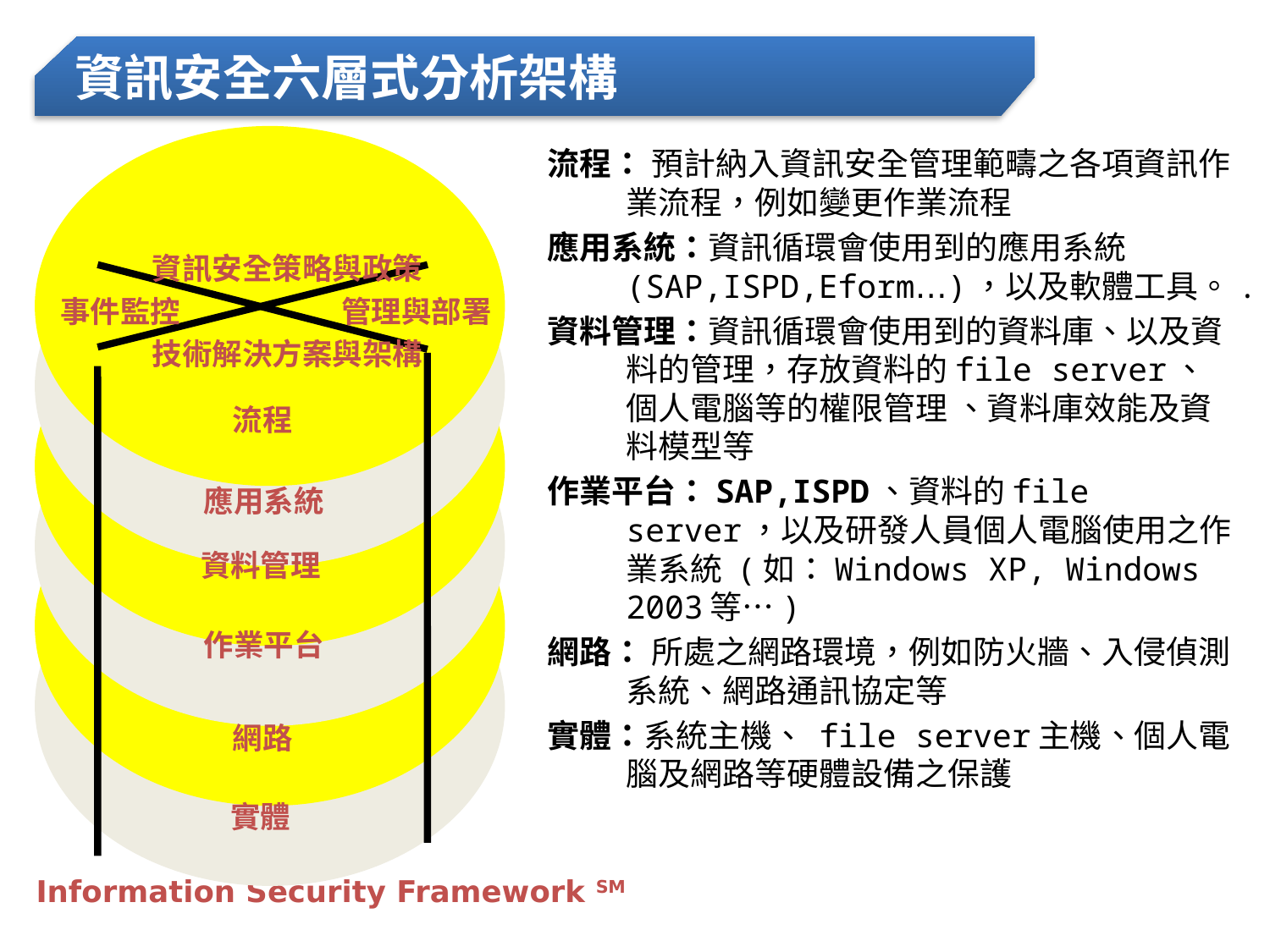

資訊安全六層式分析架構

流程： 預計納入資訊安全管理範疇之各項資訊作業流程，例如變更作業流程
應用系統：資訊循環會使用到的應用系統(SAP,ISPD,Eform…)，以及軟體工具。.
資料管理：資訊循環會使用到的資料庫、以及資料的管理，存放資料的file server、個人電腦等的權限管理 、資料庫效能及資料模型等
作業平台：SAP,ISPD、資料的file server，以及研發人員個人電腦使用之作業系統 (如：Windows XP, Windows 2003等…)
網路： 所處之網路環境，例如防火牆、入侵偵測系統、網路通訊協定等
實體：系統主機、 file server主機、個人電腦及網路等硬體設備之保護

資訊安全策略與政策

事件監控
管理與部署
技術解決方案與架構

流程

應用系統

資料管理
作業平台
網路
實體
Information Security Framework SM